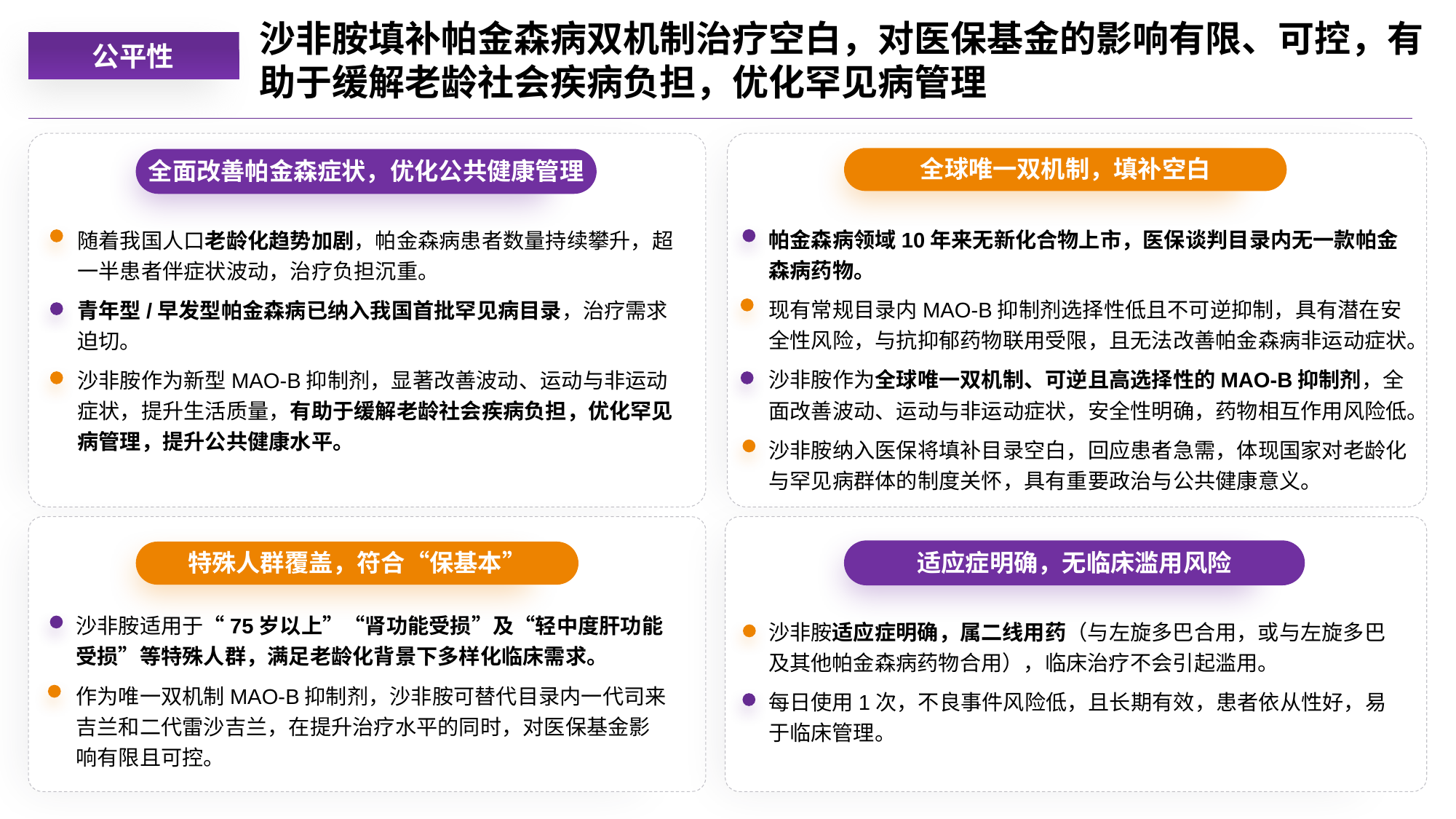

沙非胺填补帕金森病双机制治疗空白，对医保基金的影响有限、可控，有助于缓解老龄社会疾病负担，优化罕见病管理

公平性

全球唯一双机制，填补空白
全面改善帕金森症状，优化公共健康管理
帕金森病领域10年来无新化合物上市，医保谈判目录内无一款帕金森病药物。
现有常规目录内MAO-B抑制剂选择性低且不可逆抑制，具有潜在安全性风险，与抗抑郁药物联用受限，且无法改善帕金森病非运动症状。
沙非胺作为全球唯一双机制、可逆且高选择性的MAO-B抑制剂，全面改善波动、运动与非运动症状，安全性明确，药物相互作用风险低。
沙非胺纳入医保将填补目录空白，回应患者急需，体现国家对老龄化与罕见病群体的制度关怀，具有重要政治与公共健康意义。

随着我国人口老龄化趋势加剧，帕金森病患者数量持续攀升，超一半患者伴症状波动，治疗负担沉重。
青年型/早发型帕金森病已纳入我国首批罕见病目录，治疗需求迫切。
沙非胺作为新型MAO-B抑制剂，显著改善波动、运动与非运动症状，提升生活质量，有助于缓解老龄社会疾病负担，优化罕见病管理，提升公共健康水平。

特殊人群覆盖，符合“保基本”
适应症明确，无临床滥用风险
沙非胺适用于“75岁以上”“肾功能受损”及“轻中度肝功能受损”等特殊人群，满足老龄化背景下多样化临床需求。
作为唯一双机制MAO-B抑制剂，沙非胺可替代目录内一代司来吉兰和二代雷沙吉兰，在提升治疗水平的同时，对医保基金影响有限且可控。

沙非胺适应症明确，属二线用药（与左旋多巴合用，或与左旋多巴及其他帕金森病药物合用），临床治疗不会引起滥用。
每日使用1次，不良事件风险低，且长期有效，患者依从性好，易于临床管理。